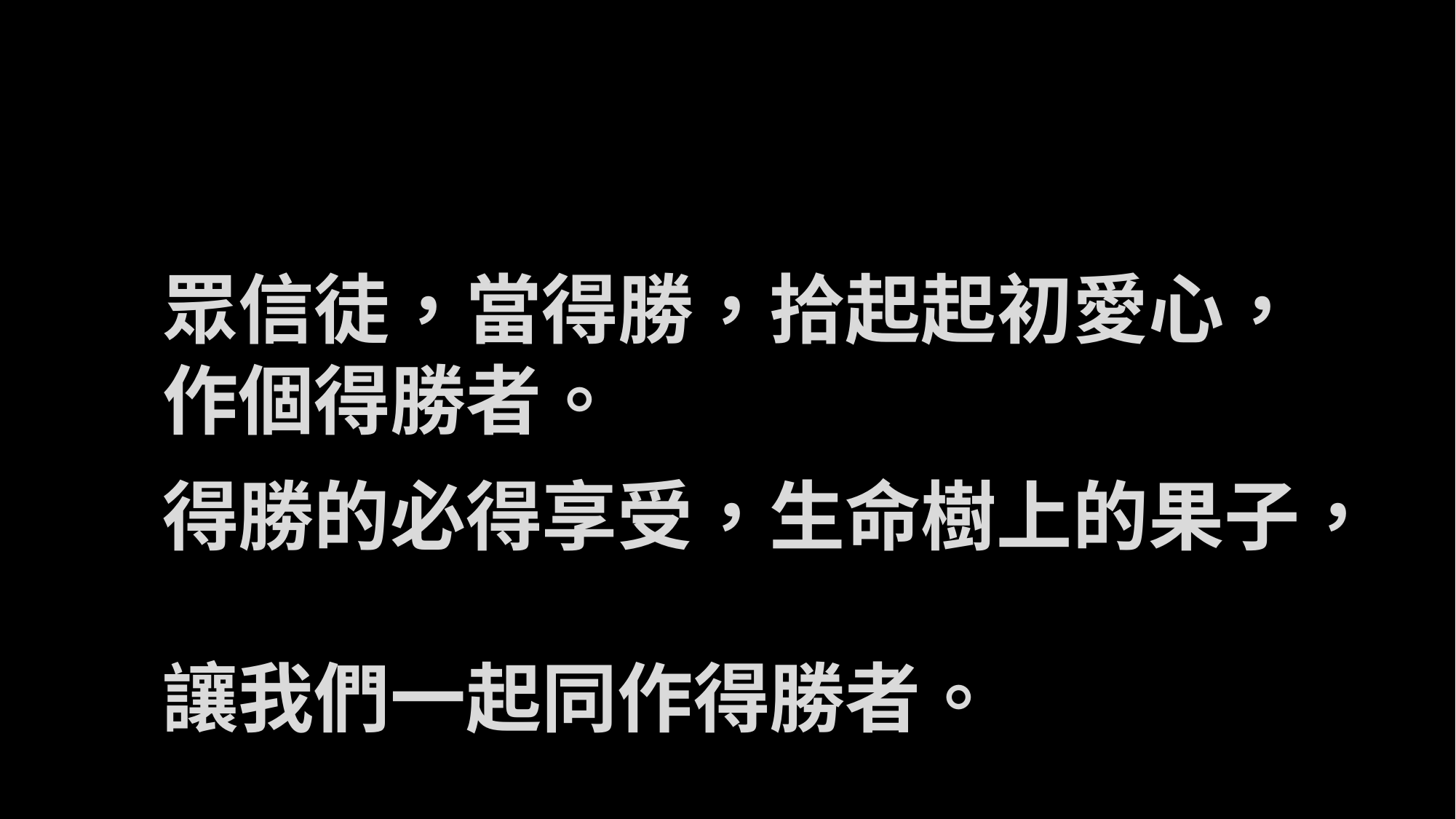

眾信徒，當得勝，拾起起初愛心，
作個得勝者。
得勝的必得享受，生命樹上的果子，
讓我們一起同作得勝者。